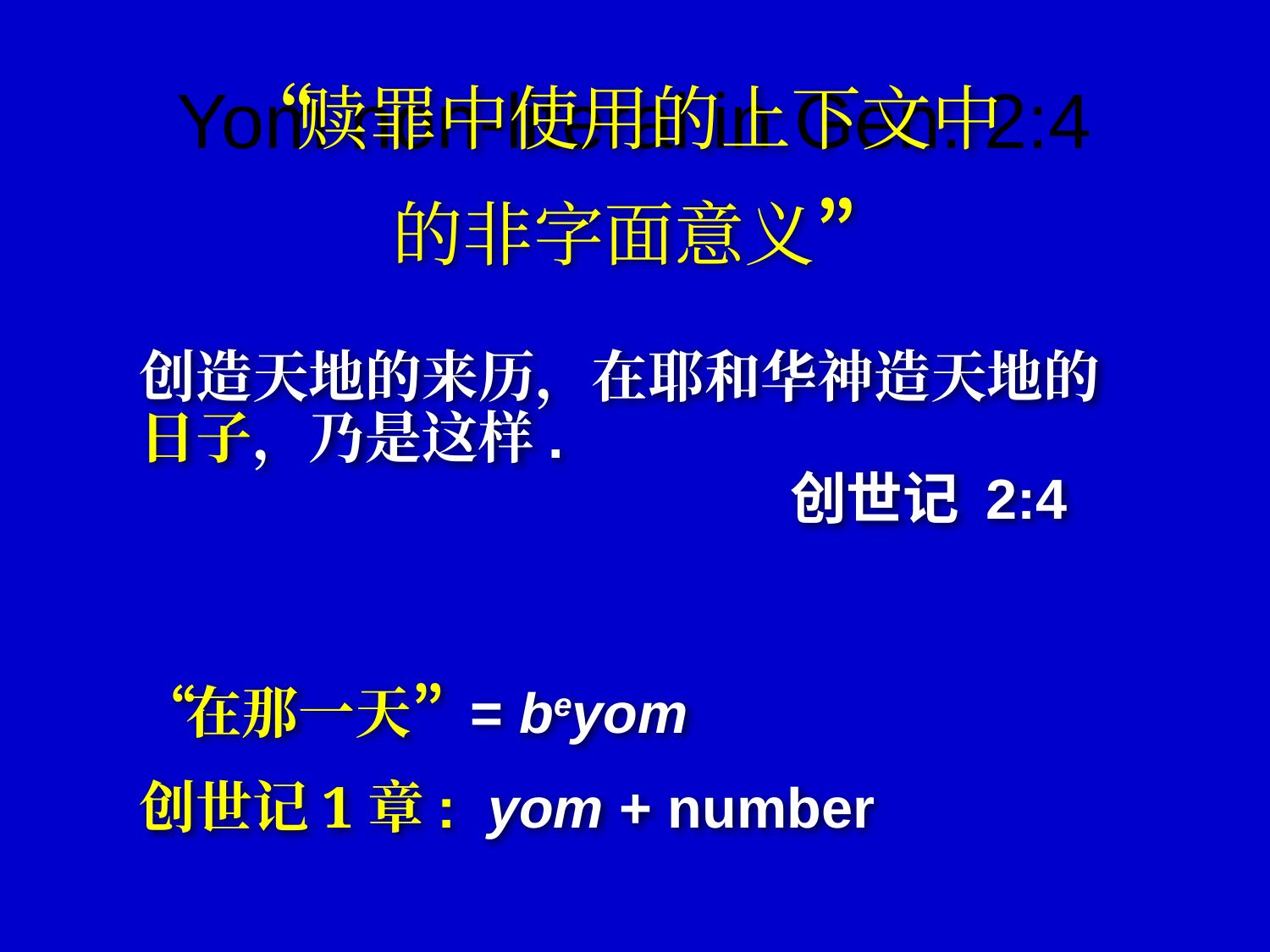

# Yom non-literal in Gen. 2:4
“赎罪中使用的上下文中
的非字面意义”
创造天地的来历，在耶和华神造天地的日子，乃是这样.
				          创世记 2:4
“在那一天” = beyom
创世记1章:  yom + number